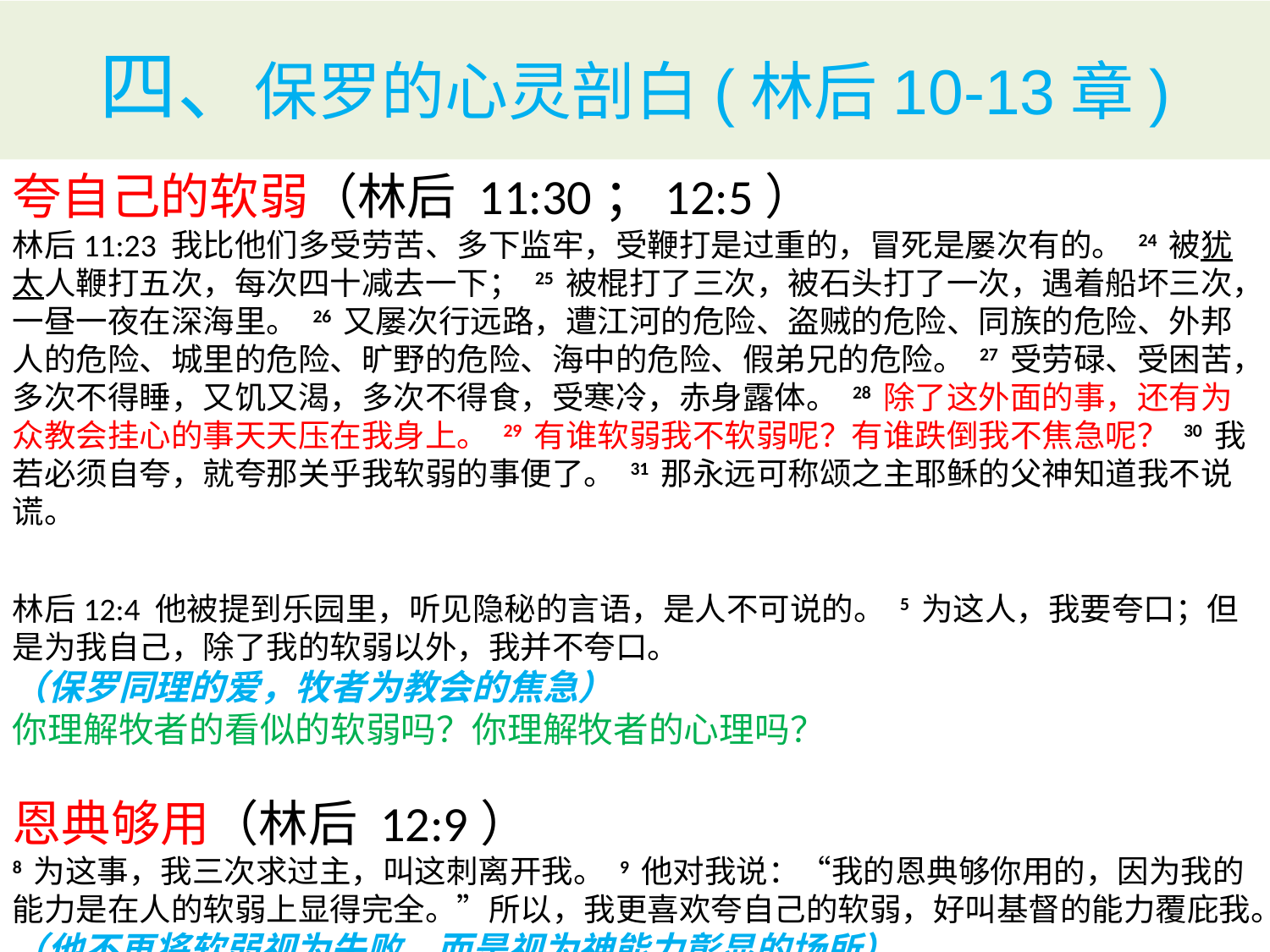

# 四、保罗的心灵剖白(林后10-13章)
夸自己的软弱（林后 11:30；12:5）
林后11:23 我比他们多受劳苦、多下监牢，受鞭打是过重的，冒死是屡次有的。 24 被犹太人鞭打五次，每次四十减去一下； 25 被棍打了三次，被石头打了一次，遇着船坏三次，一昼一夜在深海里。 26 又屡次行远路，遭江河的危险、盗贼的危险、同族的危险、外邦人的危险、城里的危险、旷野的危险、海中的危险、假弟兄的危险。 27 受劳碌、受困苦，多次不得睡，又饥又渴，多次不得食，受寒冷，赤身露体。 28 除了这外面的事，还有为众教会挂心的事天天压在我身上。 29 有谁软弱我不软弱呢？有谁跌倒我不焦急呢？ 30 我若必须自夸，就夸那关乎我软弱的事便了。 31 那永远可称颂之主耶稣的父神知道我不说谎。

林后12:4 他被提到乐园里，听见隐秘的言语，是人不可说的。 5 为这人，我要夸口；但是为我自己，除了我的软弱以外，我并不夸口。
（保罗同理的爱，牧者为教会的焦急）
你理解牧者的看似的软弱吗？你理解牧者的心理吗？

恩典够用（林后 12:9）
8 为这事，我三次求过主，叫这刺离开我。 9 他对我说：“我的恩典够你用的，因为我的能力是在人的软弱上显得完全。”所以，我更喜欢夸自己的软弱，好叫基督的能力覆庇我。
（他不再将软弱视为失败，而是视为神能力彰显的场所）